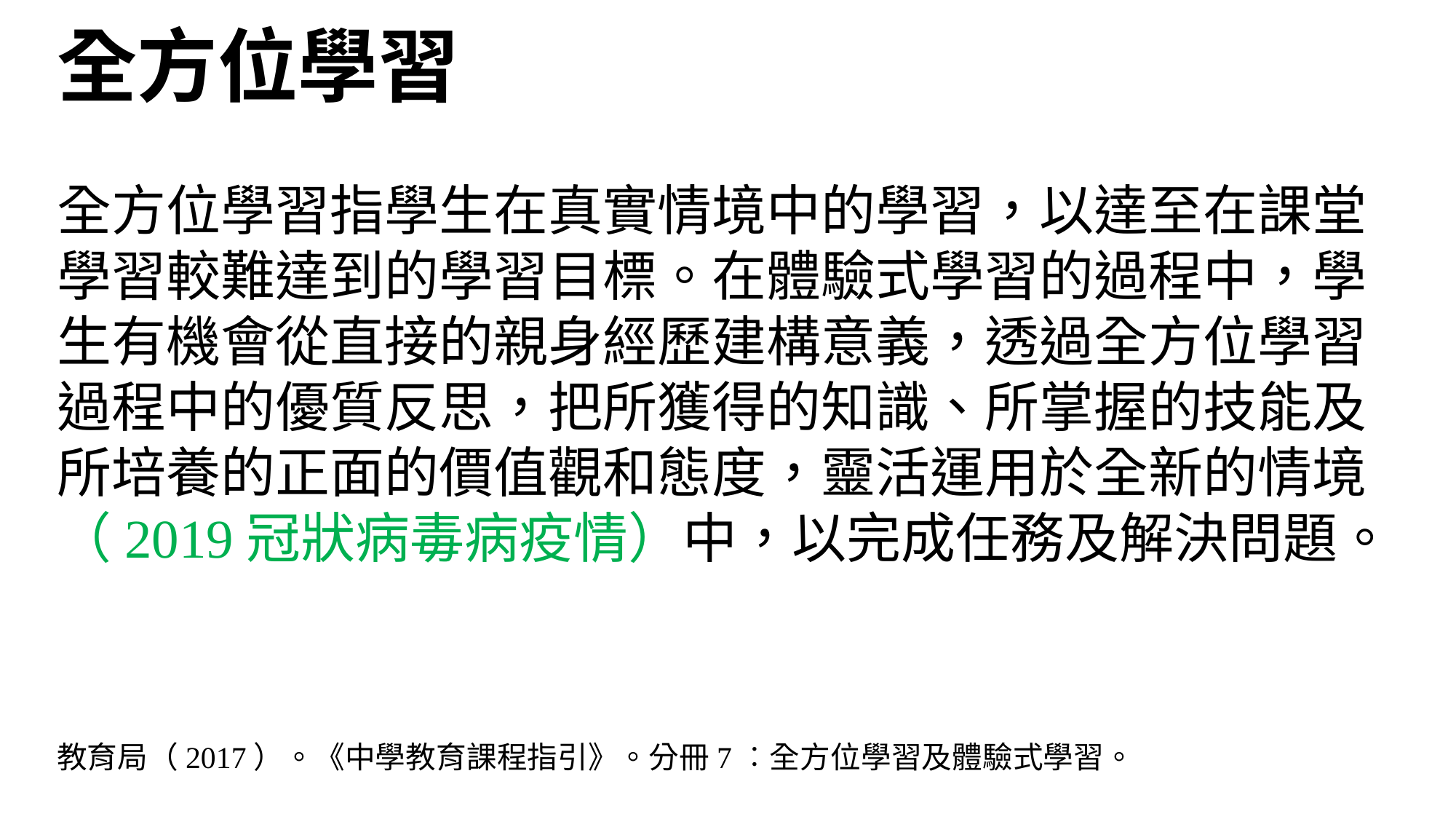

全方位學習
全方位學習指學生在真實情境中的學習，以達至在課堂學習較難達到的學習目標。在體驗式學習的過程中，學生有機會從直接的親身經歷建構意義，透過全方位學習過程中的優質反思，把所獲得的知識、所掌握的技能及所培養的正面的價值觀和態度，靈活運用於全新的情境（2019冠狀病毒病疫情）中，以完成任務及解決問題。
教育局（2017）。《中學教育課程指引》。分冊7︰全方位學習及體驗式學習。